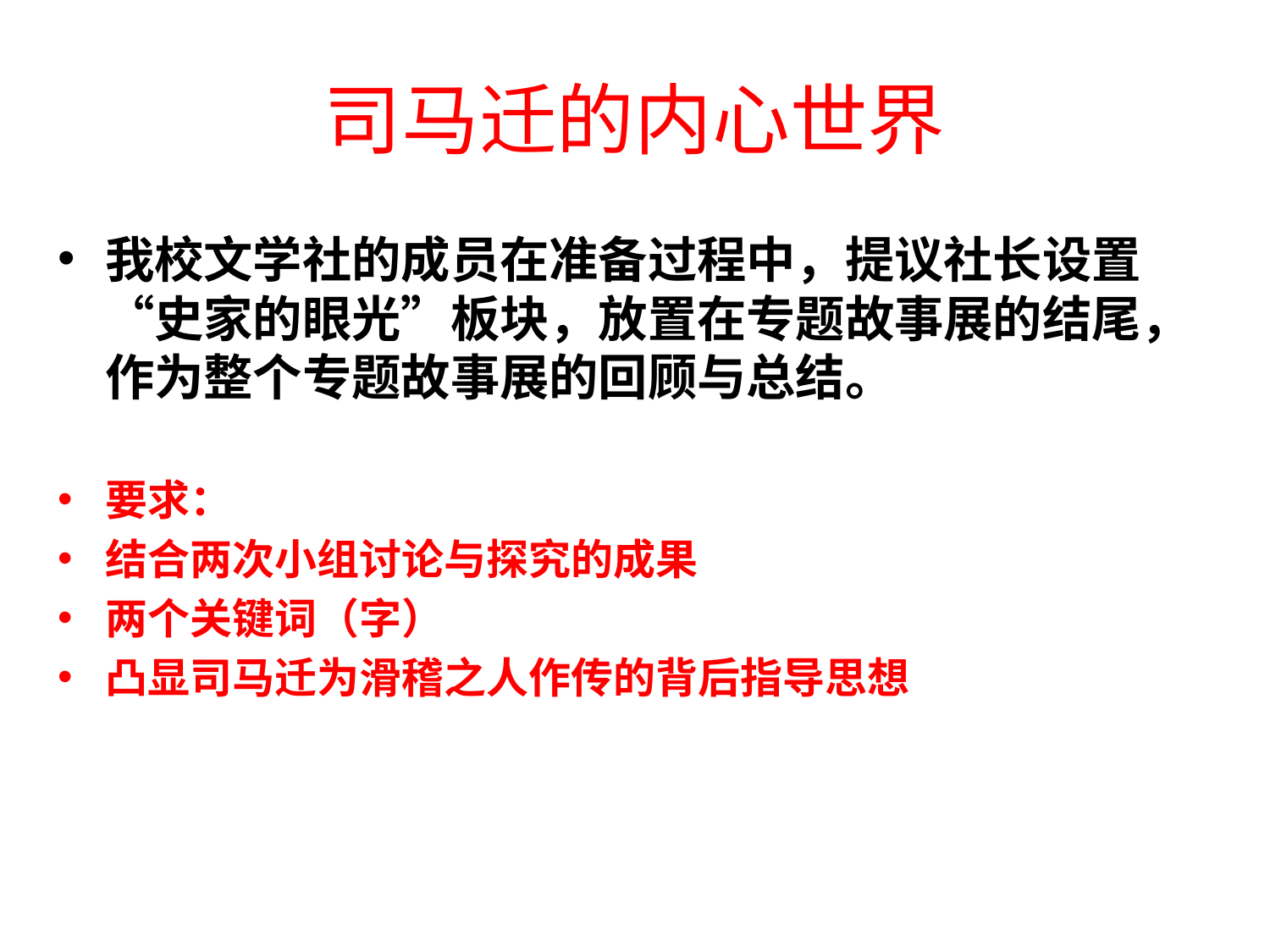

# 司马迁的内心世界
我校文学社的成员在准备过程中，提议社长设置“史家的眼光”板块，放置在专题故事展的结尾，作为整个专题故事展的回顾与总结。

要求：
结合两次小组讨论与探究的成果
两个关键词（字）
凸显司马迁为滑稽之人作传的背后指导思想